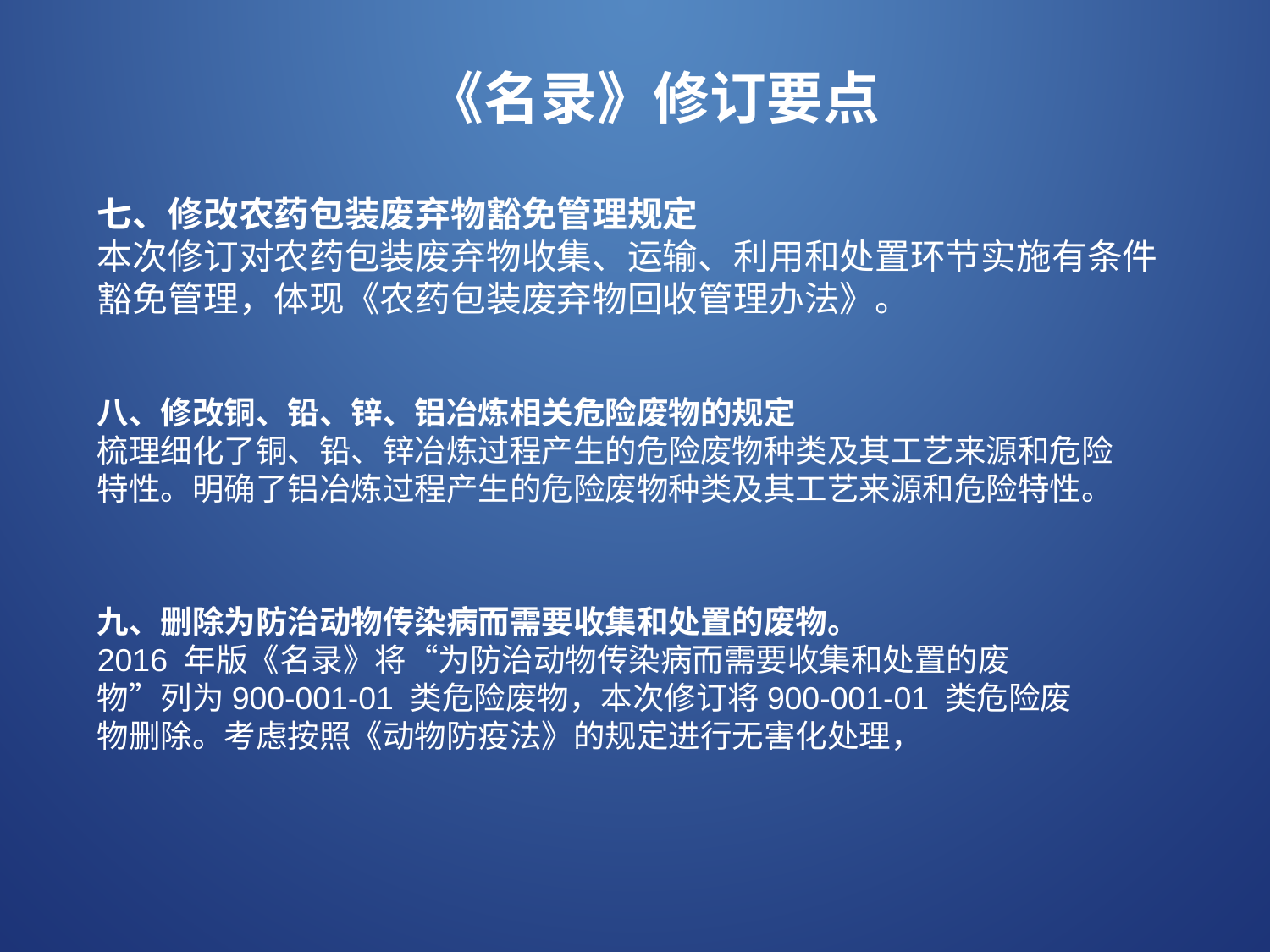

《名录》修订要点
七、修改农药包装废弃物豁免管理规定
本次修订对农药包装废弃物收集、运输、利用和处置环节实施有条件豁免管理，体现《农药包装废弃物回收管理办法》。
八、修改铜、铅、锌、铝冶炼相关危险废物的规定
梳理细化了铜、铅、锌冶炼过程产生的危险废物种类及其工艺来源和危险特性。明确了铝冶炼过程产生的危险废物种类及其工艺来源和危险特性。
九、删除为防治动物传染病而需要收集和处置的废物。
2016 年版《名录》将“为防治动物传染病而需要收集和处置的废物”列为900-001-01 类危险废物，本次修订将900-001-01 类危险废物删除。考虑按照《动物防疫法》的规定进行无害化处理，